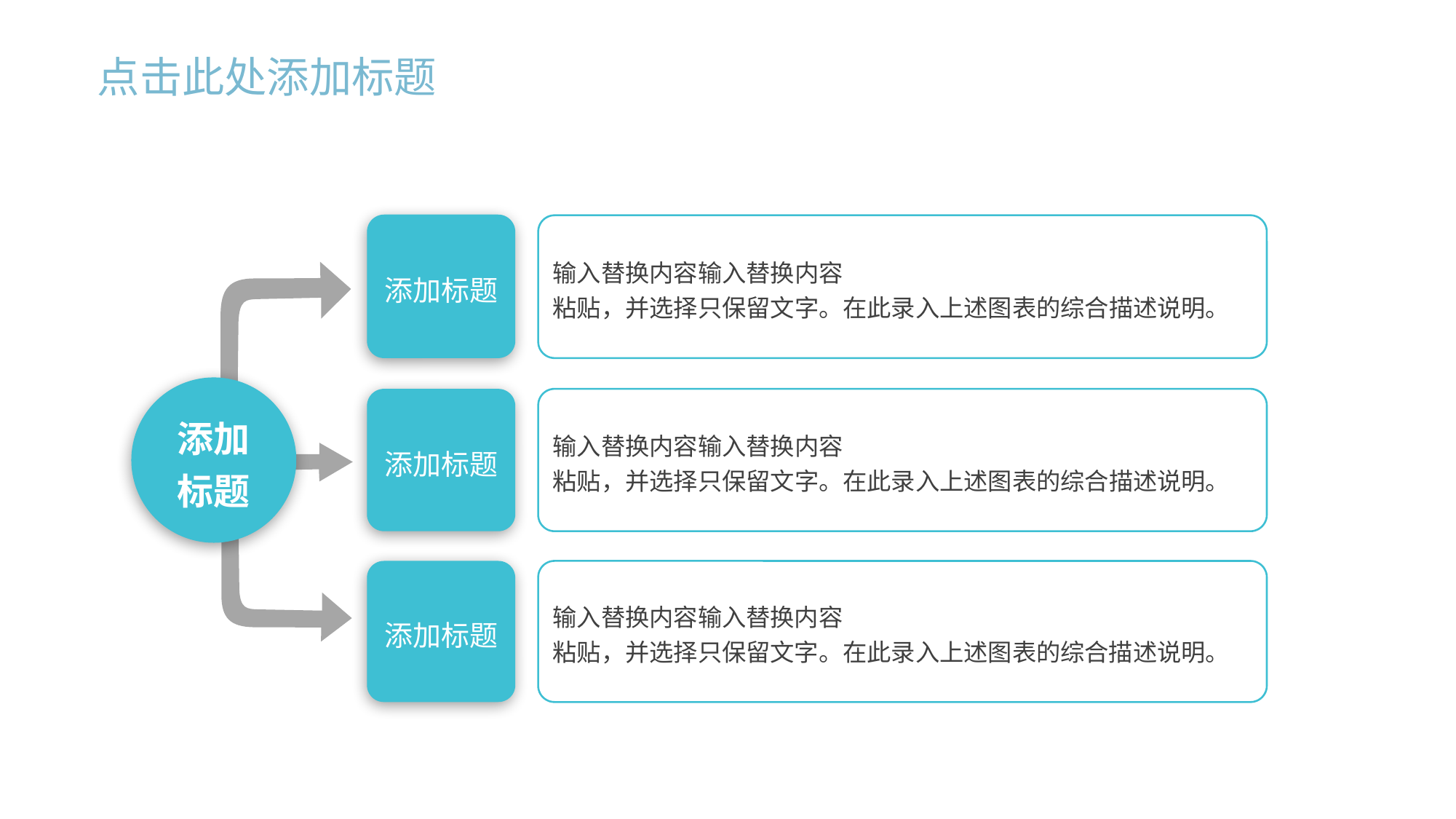

点击此处添加标题
添加标题
输入替换内容输入替换内容
粘贴，并选择只保留文字。在此录入上述图表的综合描述说明。

添加标题

添加标题
输入替换内容输入替换内容
粘贴，并选择只保留文字。在此录入上述图表的综合描述说明。

添加标题
输入替换内容输入替换内容
粘贴，并选择只保留文字。在此录入上述图表的综合描述说明。